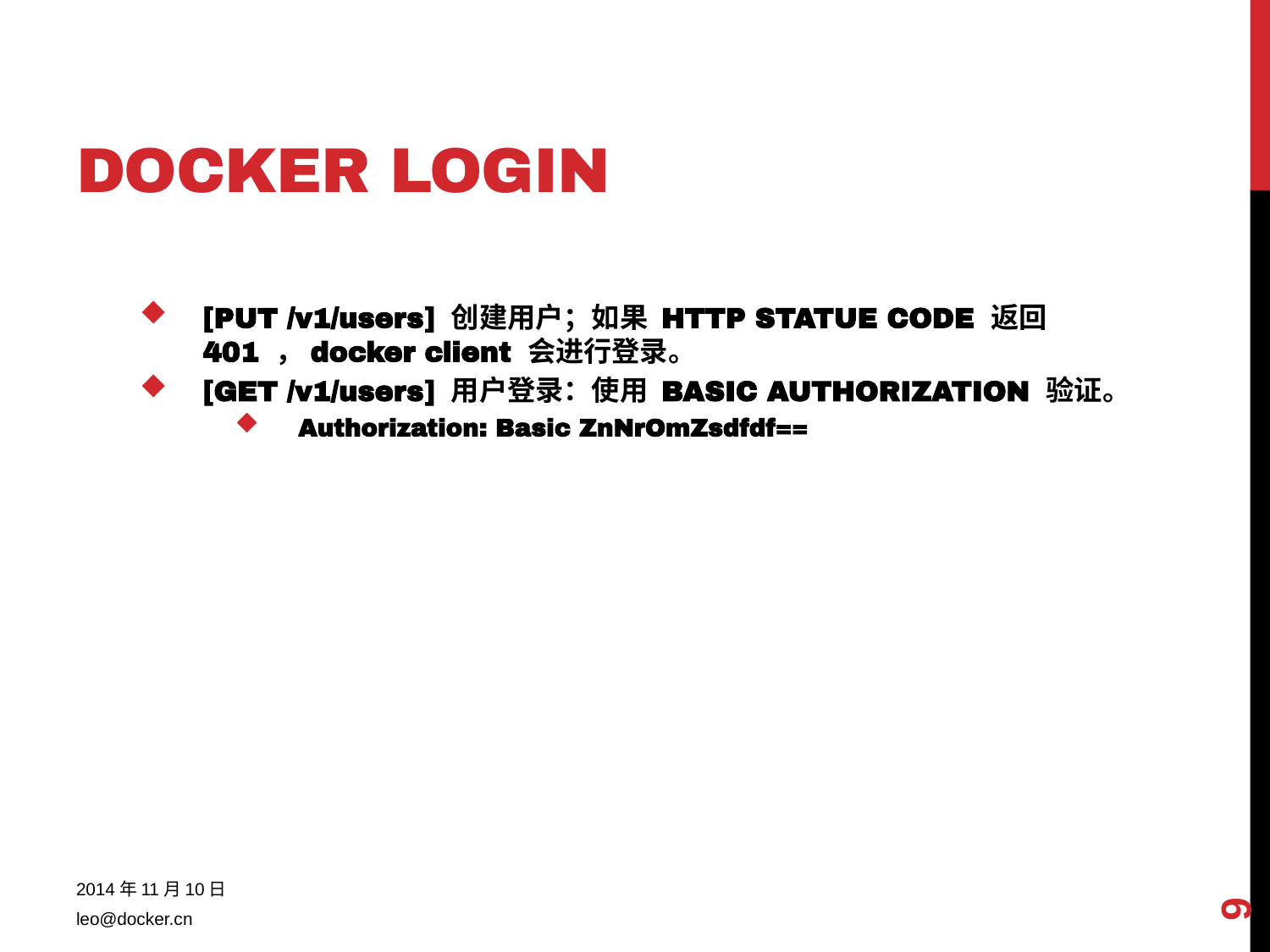

# Docker login

[PUT /v1/users] 创建用户；如果 HTTP STATUE CODE 返回 401 ，docker client 会进行登录。
[GET /v1/users] 用户登录：使用 BASIC AUTHORIZATION 验证。
Authorization: Basic ZnNrOmZsdfdf==
9
2014年11月10日
leo@docker.cn